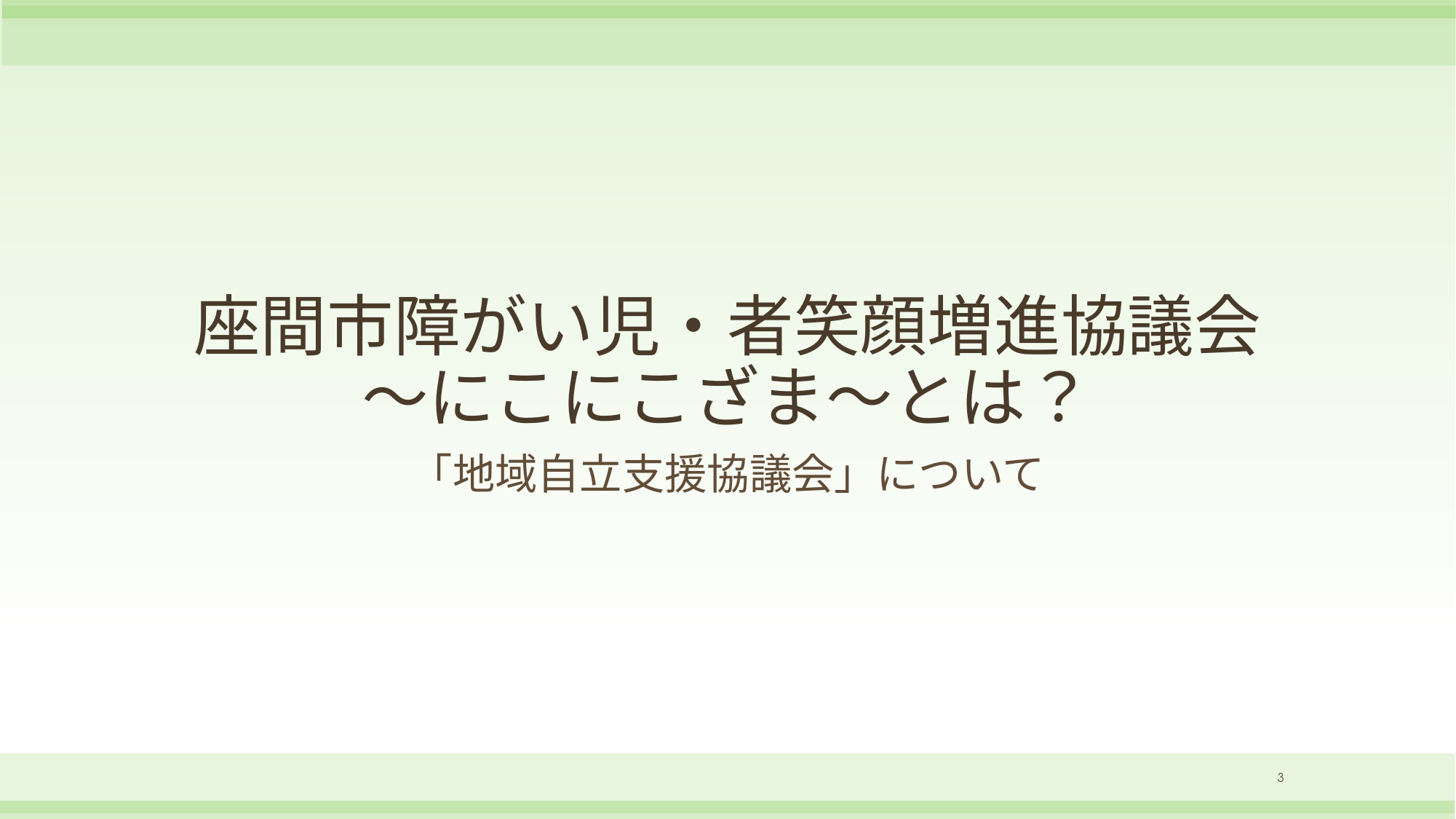

# 座間市障がい児・者笑顔増進協議会～にこにこざま～とは？
「地域自立支援協議会」について
3